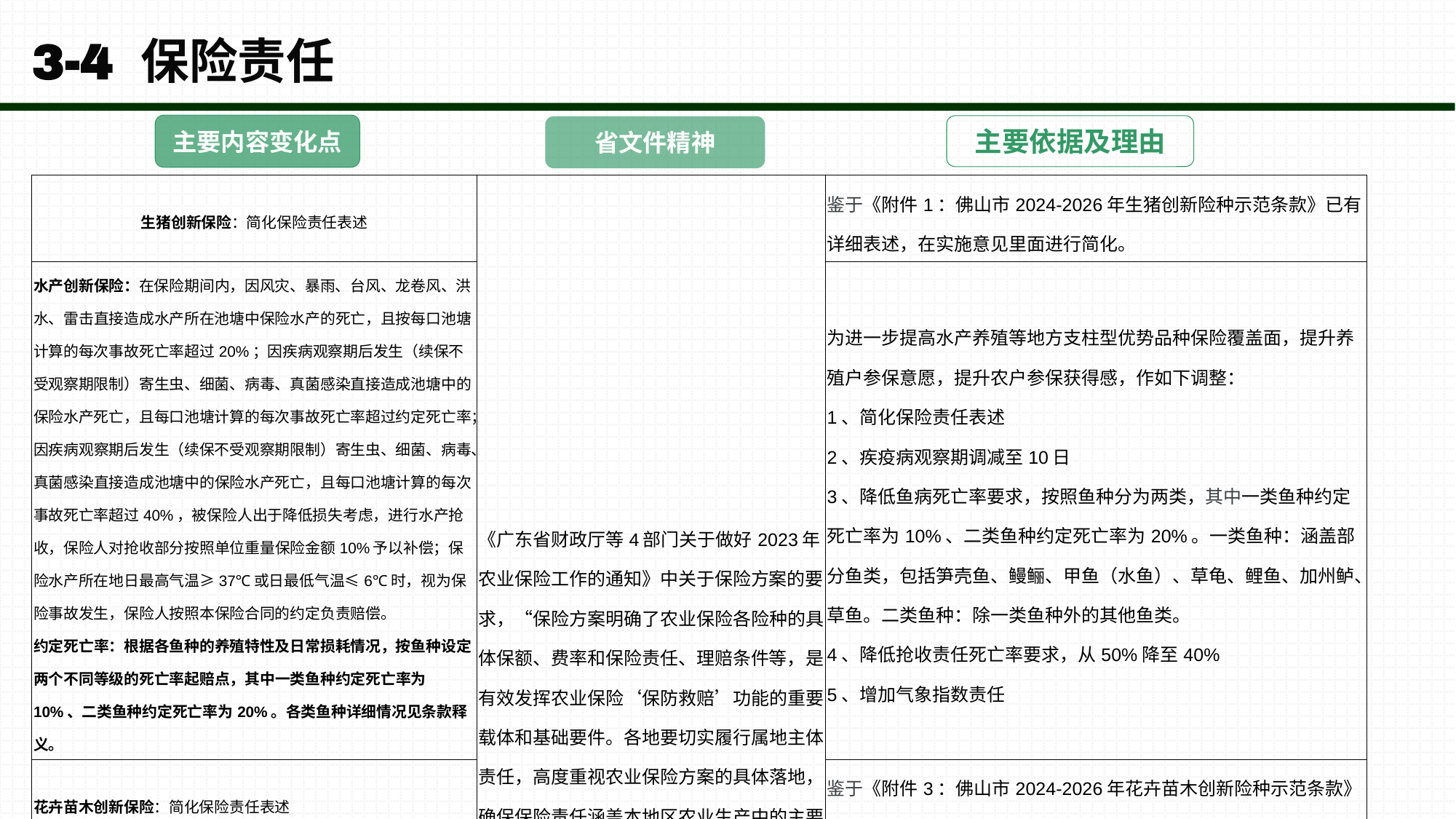

# 3-4 保险责任

主要内容变化点
主要依据及理由
省文件精神
| 生猪创新保险：简化保险责任表述 | 《广东省财政厅等4部门关于做好2023年农业保险工作的通知》中关于保险方案的要求，“保险方案明确了农业保险各险种的具体保额、费率和保险责任、理赔条件等，是有效发挥农业保险‘保防救赔’功能的重要载体和基础要件。各地要切实履行属地主体责任，高度重视农业保险方案的具体落地，确保保险责任涵盖本地区农业生产中的主要风险，防止简单照搬、套用示范条款、保额和费率，造成保险方案与实际情况脱节”。 | 鉴于《附件1：佛山市2024-2026年生猪创新险种示范条款》已有详细表述，在实施意见里面进行简化。 |
| --- | --- | --- |
| 水产创新保险：在保险期间内，因风灾、暴雨、台风、龙卷风、洪水、雷击直接造成水产所在池塘中保险水产的死亡，且按每口池塘计算的每次事故死亡率超过20%；因疾病观察期后发生（续保不受观察期限制）寄生虫、细菌、病毒、真菌感染直接造成池塘中的保险水产死亡，且每口池塘计算的每次事故死亡率超过约定死亡率；因疾病观察期后发生（续保不受观察期限制）寄生虫、细菌、病毒、真菌感染直接造成池塘中的保险水产死亡，且每口池塘计算的每次事故死亡率超过40%，被保险人出于降低损失考虑，进行水产抢收，保险人对抢收部分按照单位重量保险金额10%予以补偿；保险水产所在地日最高气温≥37℃或日最低气温≤6℃时，视为保险事故发生，保险人按照本保险合同的约定负责赔偿。 约定死亡率：根据各鱼种的养殖特性及日常损耗情况，按鱼种设定两个不同等级的死亡率起赔点，其中一类鱼种约定死亡率为10%、二类鱼种约定死亡率为20%。各类鱼种详细情况见条款释义。 |  | 为进一步提高水产养殖等地方支柱型优势品种保险覆盖面，提升养殖户参保意愿，提升农户参保获得感，作如下调整： 1、简化保险责任表述 2、疾疫病观察期调减至10日 3、降低鱼病死亡率要求，按照鱼种分为两类，其中一类鱼种约定死亡率为10%、二类鱼种约定死亡率为20%。一类鱼种：涵盖部分鱼类，包括笋壳鱼、鳗鲡、甲鱼（水鱼）、草龟、鲤鱼、加州鲈、草鱼。二类鱼种：除一类鱼种外的其他鱼类。 4、降低抢收责任死亡率要求，从50%降至40% 5、增加气象指数责任 |
| 花卉苗木创新保险：简化保险责任表述 |  | 鉴于《附件3：佛山市2024-2026年花卉苗木创新险种示范条款》已有详细表述，在实施意见里面进行简化。 |
| 农业大棚创新保险：简化保险责任表述 |  | 鉴于《附件4：佛山市2024-2026年农业大棚创新险种示范条款》已有详细表述，在实施意见里面进行简化。 |